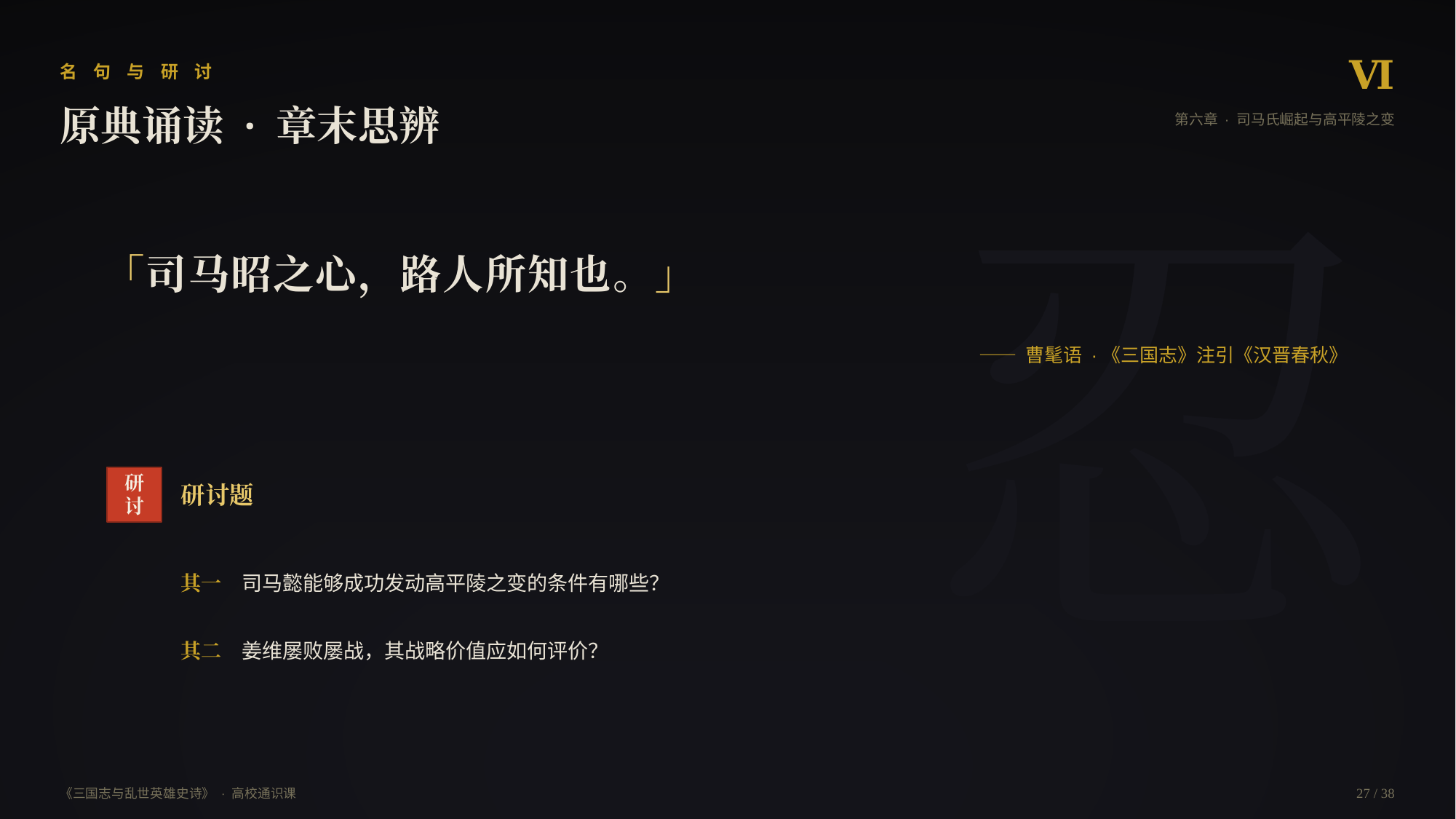

Ⅵ
名 句 与 研 讨
原典诵读 · 章末思辨
第六章 · 司马氏崛起与高平陵之变
忍
「司马昭之心，路人所知也。」
—— 曹髦语 ·《三国志》注引《汉晋春秋》

研
讨
研讨题
其一　司马懿能够成功发动高平陵之变的条件有哪些？
其二　姜维屡败屡战，其战略价值应如何评价？
《三国志与乱世英雄史诗》 · 高校通识课
27 / 38